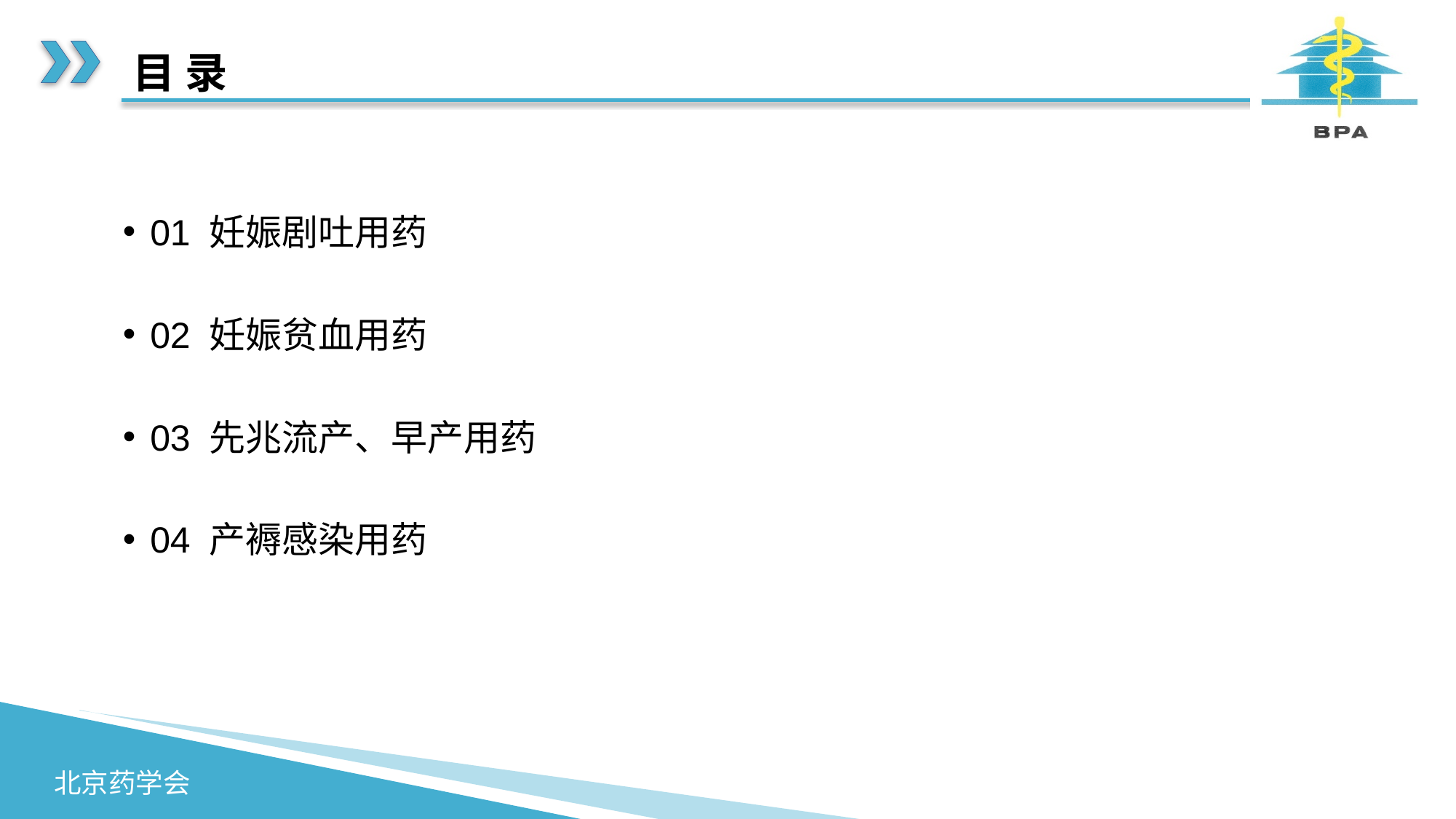

# 目 录
01 妊娠剧吐用药
02 妊娠贫血用药
03 先兆流产、早产用药
04 产褥感染用药